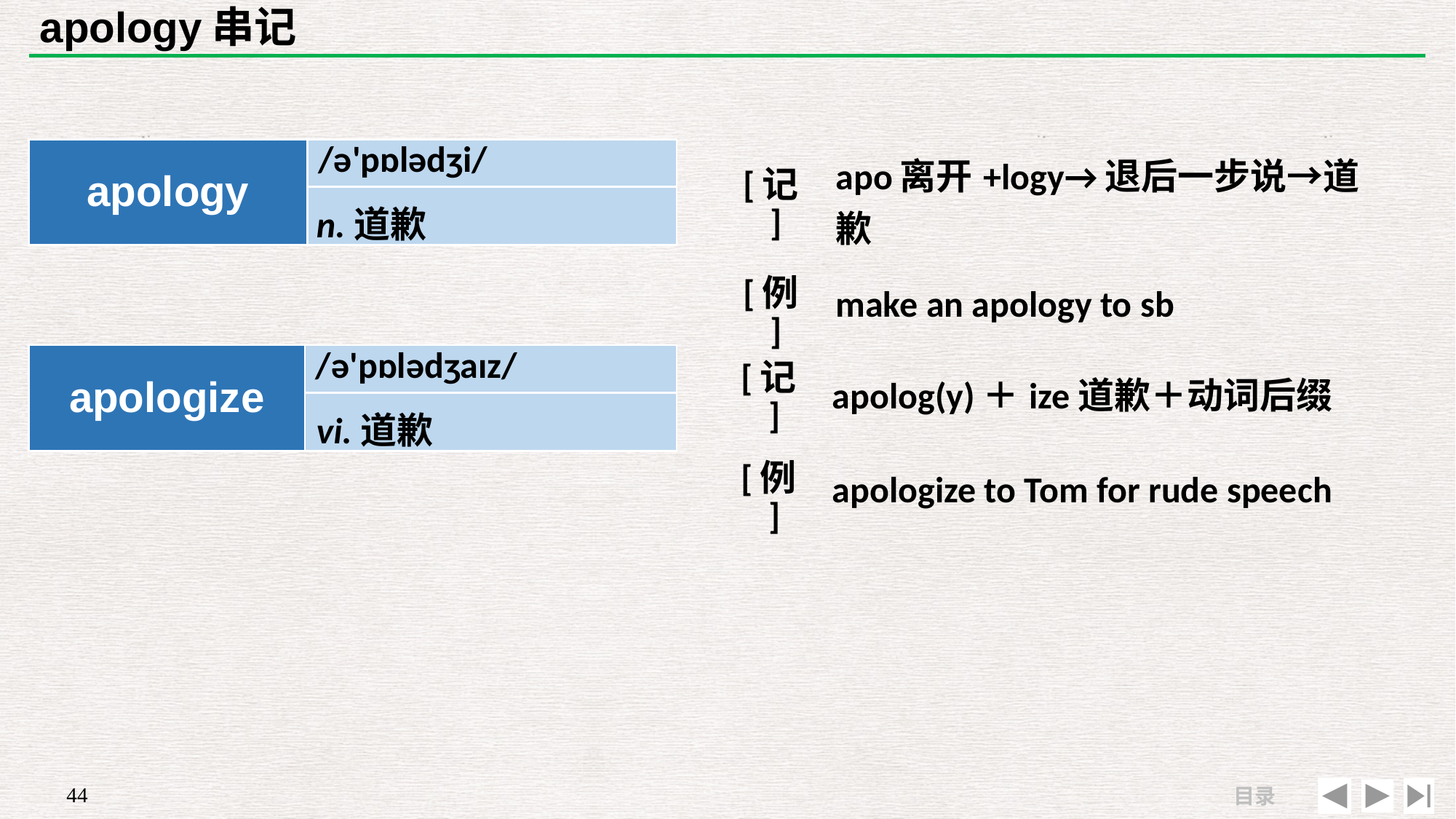

# apology串记

| apology | /ə'pɒlədʒi/ |
| --- | --- |
|  |  |
| [记] | apo离开+logy→退后一步说→道歉 |
| --- | --- |
| [例] | make an apology to sb |
n.道歉
| [记] | apolog(y)＋ize道歉＋动词后缀 |
| --- | --- |
| [例] | apologize to Tom for rude speech |
| apologize | /ə'pɒlədʒaɪz/ |
| --- | --- |
|  |  |
vi.道歉